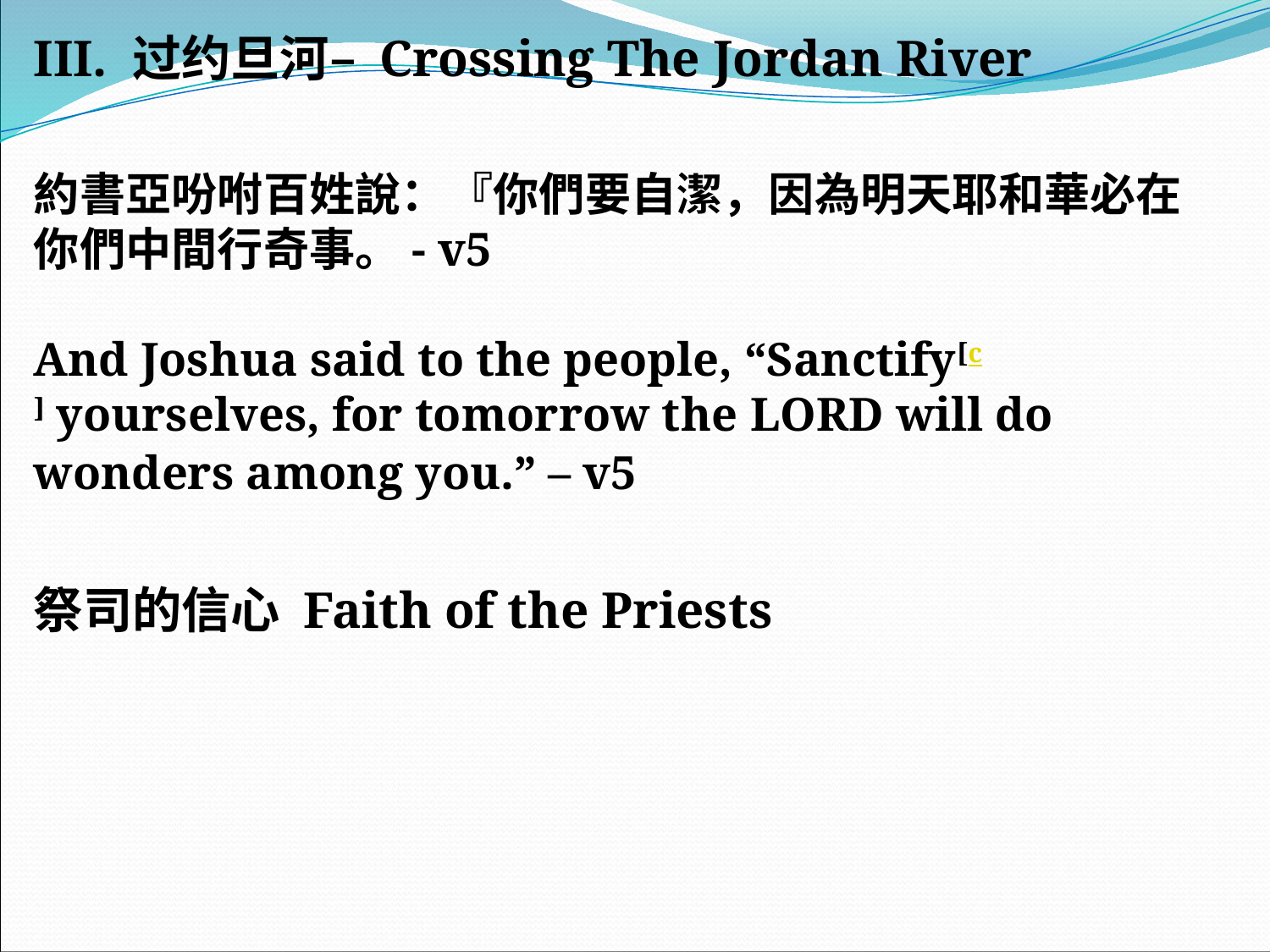

#
III. 过约旦河– Crossing The Jordan River

約書亞吩咐百姓說：『你們要自潔，因為明天耶和華必在你們中間行奇事。- v5
And Joshua said to the people, “Sanctify[c] yourselves, for tomorrow the Lord will do wonders among you.” – v5

祭司的信心 Faith of the Priests